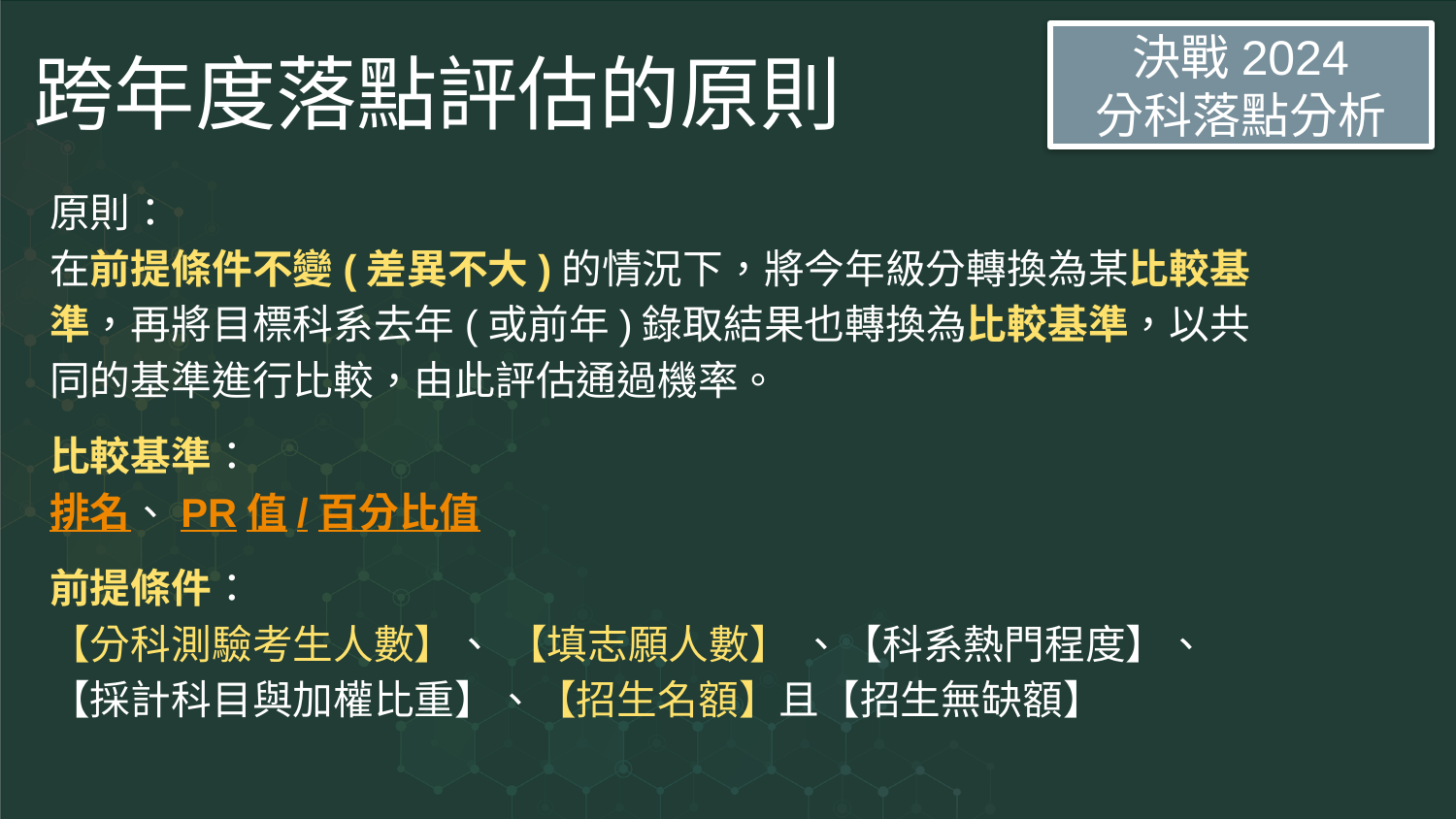

決戰2024
分科落點分析
# 跨年度落點評估的原則

原則：
在前提條件不變(差異不大)的情況下，將今年級分轉換為某比較基準，再將目標科系去年(或前年)錄取結果也轉換為比較基準，以共同的基準進行比較，由此評估通過機率。
比較基準：
排名、PR值/百分比值
前提條件：
【分科測驗考生人數】、 【填志願人數】 、【科系熱門程度】、【採計科目與加權比重】、【招生名額】且【招生無缺額】